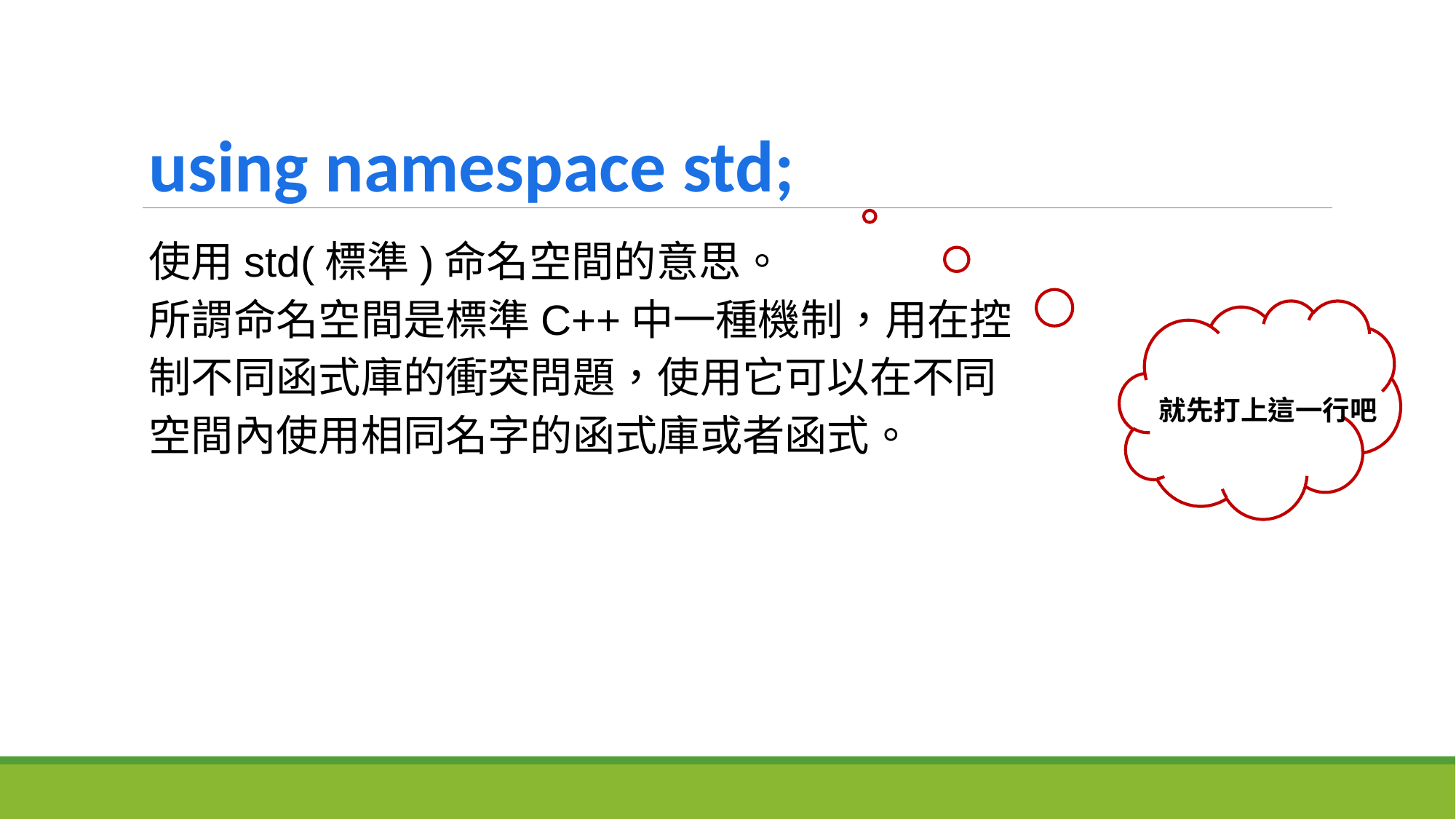

using namespace std;
使用std(標準)命名空間的意思。
所謂命名空間是標準C++中一種機制，用在控制不同函式庫的衝突問題，使用它可以在不同空間內使用相同名字的函式庫或者函式。

就先打上這一行吧